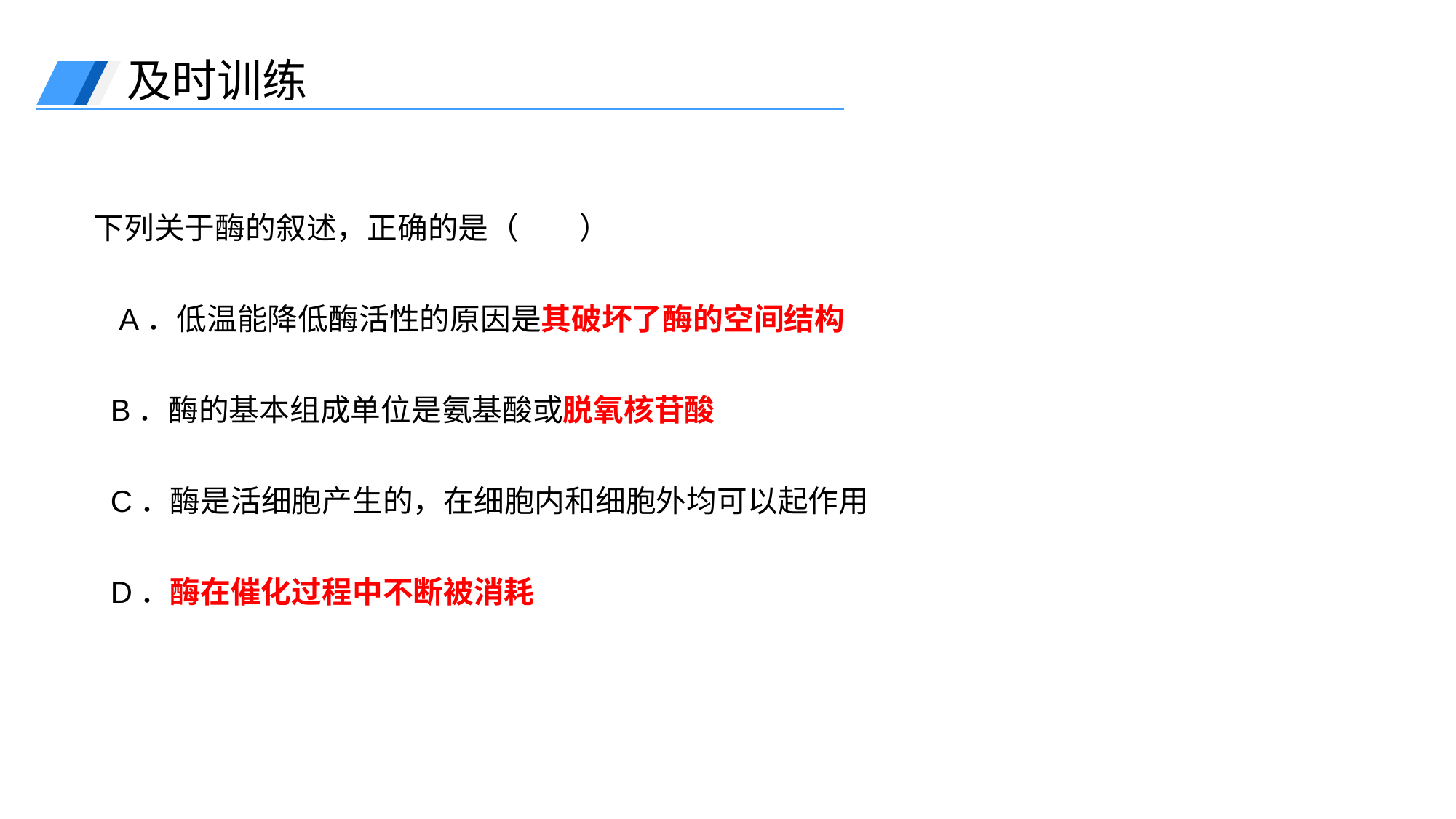

及时训练
下列关于酶的叙述，正确的是（　　）
   A．低温能降低酶活性的原因是其破坏了酶的空间结构
  B．酶的基本组成单位是氨基酸或脱氧核苷酸
  C．酶是活细胞产生的，在细胞内和细胞外均可以起作用
  D．酶在催化过程中不断被消耗